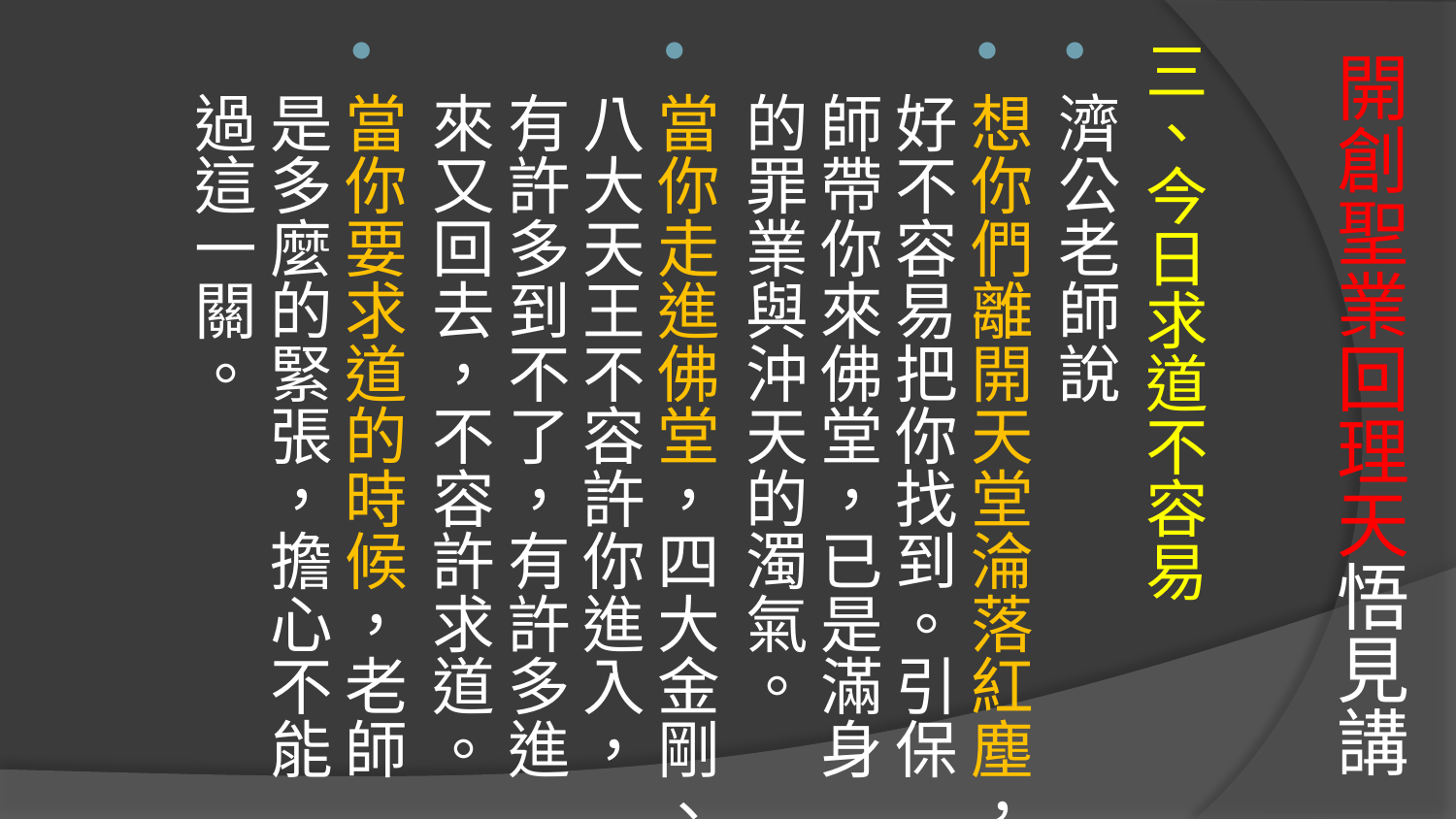

三、今日求道不容易
濟公老師說
想你們離開天堂淪落紅塵，好不容易把你找到。引保師帶你來佛堂，已是滿身的罪業與沖天的濁氣。
當你走進佛堂，四大金剛、八大天王不容許你進入，有許多到不了，有許多進來又回去，不容許求道。
當你要求道的時候，老師是多麼的緊張，擔心不能過這一關。

# 開創聖業回理天悟見講